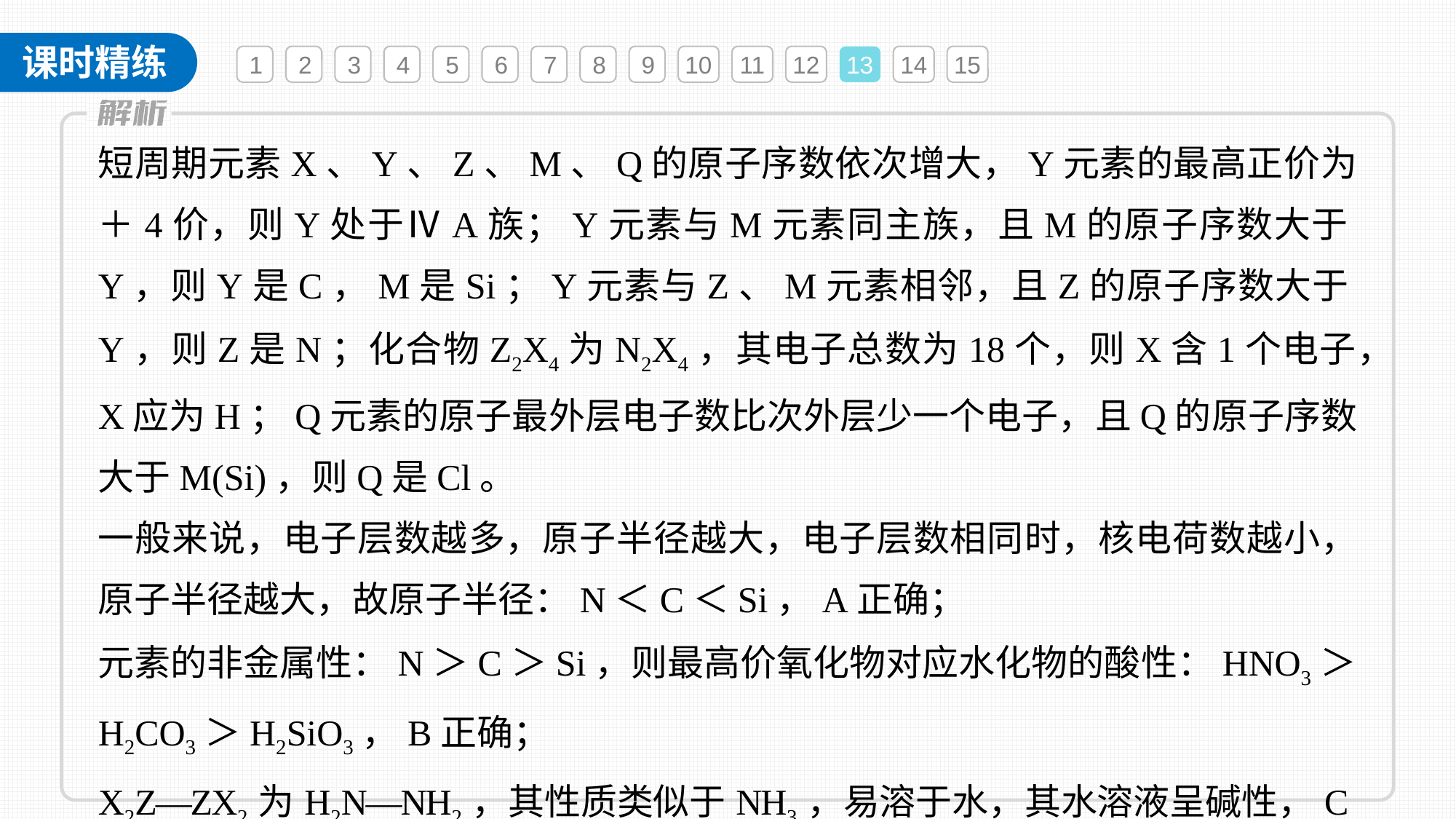

1
2
3
4
5
6
7
8
9
10
11
12
13
14
15

短周期元素X、Y、Z、M、Q的原子序数依次增大，Y元素的最高正价为＋4价，则Y处于ⅣA族；Y元素与M元素同主族，且M的原子序数大于Y，则Y是C，M是Si；Y元素与Z、M元素相邻，且Z的原子序数大于Y，则Z是N；化合物Z2X4为N2X4，其电子总数为18个，则X含1个电子，X应为H；Q元素的原子最外层电子数比次外层少一个电子，且Q的原子序数大于M(Si)，则Q是Cl。
一般来说，电子层数越多，原子半径越大，电子层数相同时，核电荷数越小，原子半径越大，故原子半径：N＜C＜Si，A正确；
元素的非金属性：N＞C＞Si，则最高价氧化物对应水化物的酸性：HNO3＞H2CO3＞H2SiO3，B正确；
X2Z—ZX2为H2N—NH2，其性质类似于NH3，易溶于水，其水溶液呈碱性，C正确；
H、N、Cl三种元素可形成离子化合物NH4Cl，D错误。